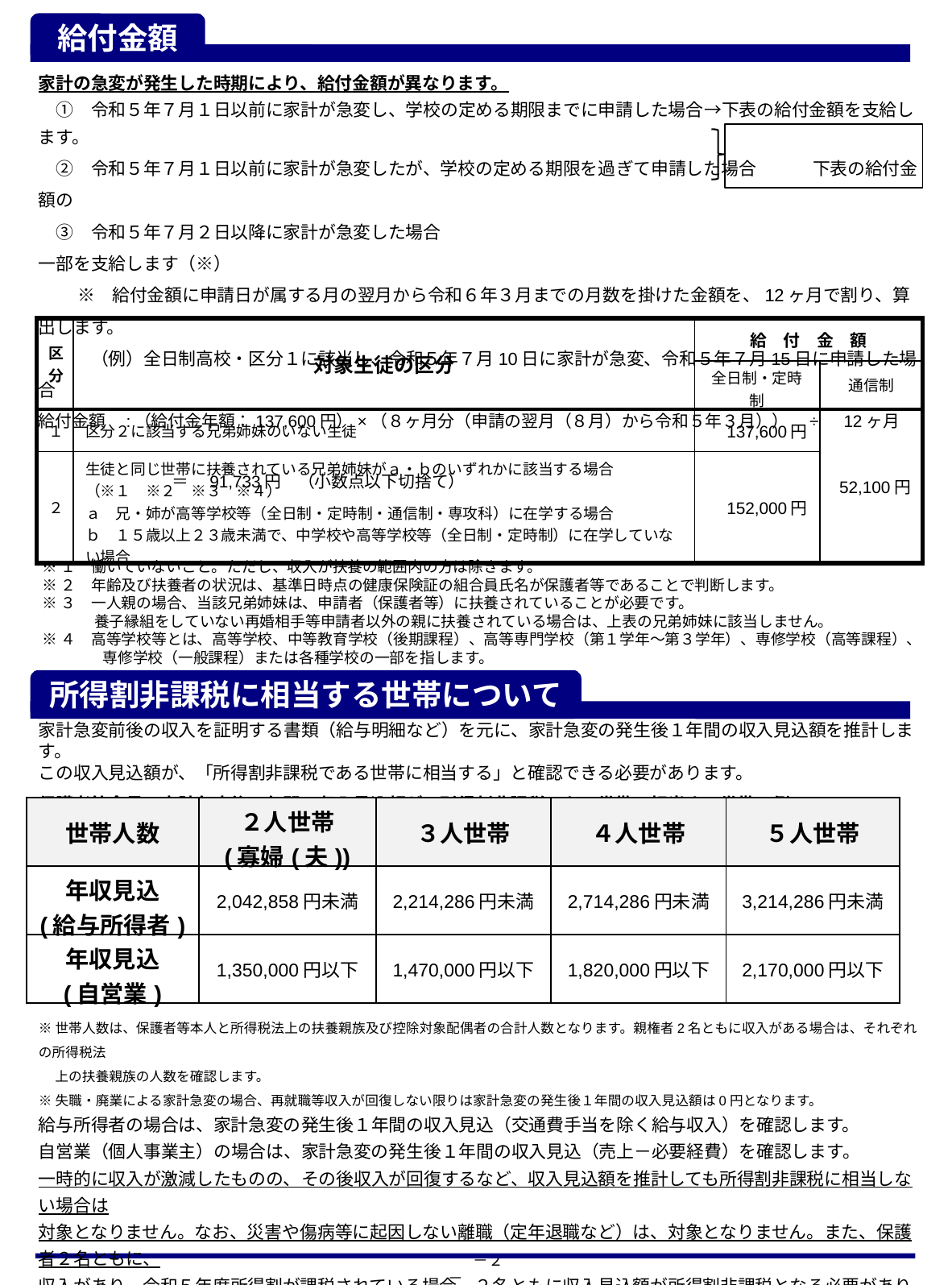

給付金額

家計の急変が発生した時期により、給付金額が異なります。
　①　令和５年７月１日以前に家計が急変し、学校の定める期限までに申請した場合→下表の給付金額を支給します。
　②　令和５年７月１日以前に家計が急変したが、学校の定める期限を過ぎて申請した場合 　　　下表の給付金額の
　③　令和５年７月２日以降に家計が急変した場合　　　　　　　　　　　　　　　　　　　　　　　　　　　一部を支給します（※）
　　 ※　給付金額に申請日が属する月の翌月から令和６年３月までの月数を掛けた金額を、12ヶ月で割り、算出します。
　　　（例）全日制高校・区分１に該当し、令和５年７月10日に家計が急変、令和５年７月15日に申請した場合
給付金額　:（給付金年額：137,600円）×（８ヶ月分（申請の翌月（８月）から令和５年３月））　÷　12ヶ月
　　　　　　　　＝　91,733円　（小数点以下切捨て）

| 区分 | 対象生徒の区分 | 給　付　金　額 |  |
| --- | --- | --- | --- |
|  |  | 全日制・定時制 | 通信制 |
| １ | 区分２に該当する兄弟姉妹のいない生徒 | 137,600円 | 52,100円 |
| ２ | 生徒と同じ世帯に扶養されている兄弟姉妹がａ・ｂのいずれかに該当する場合 （※１　※２　※３　※４） ａ　兄・姉が高等学校等（全日制・定時制・通信制・専攻科）に在学する場合 ｂ　１５歳以上２３歳未満で、中学校や高等学校等（全日制・定時制）に在学していない場合 | 152,000円 |  |
※１　働いていないこと。ただし、収入が扶養の範囲内の方は除きます。
※２　年齢及び扶養者の状況は、基準日時点の健康保険証の組合員氏名が保護者等であることで判断します。
※３　一人親の場合、当該兄弟姉妹は、申請者（保護者等）に扶養されていることが必要です。
　　　  養子縁組をしていない再婚相手等申請者以外の親に扶養されている場合は、上表の兄弟姉妹に該当しません。
※４　高等学校等とは、高等学校、中等教育学校（後期課程）、高等専門学校（第１学年～第３学年）、専修学校（高等課程）、
　　　　専修学校（一般課程）または各種学校の一部を指します。
所得割非課税に相当する世帯について

家計急変前後の収入を証明する書類（給与明細など）を元に、家計急変の発生後１年間の収入見込額を推計します。
この収入見込額が、「所得割非課税である世帯に相当する」と確認できる必要があります。
保護者等全員の家計急変後１年間の収入見込額が、所得割非課税である世帯に相当する世帯の例
| 世帯人数 | ２人世帯 (寡婦(夫)) | ３人世帯 | ４人世帯 | ５人世帯 |
| --- | --- | --- | --- | --- |
| 年収見込 (給与所得者) | 2,042,858円未満 | 2,214,286円未満 | 2,714,286円未満 | 3,214,286円未満 |
| 年収見込 (自営業) | 1,350,000円以下 | 1,470,000円以下 | 1,820,000円以下 | 2,170,000円以下 |
※世帯人数は、保護者等本人と所得税法上の扶養親族及び控除対象配偶者の合計人数となります。親権者2名ともに収入がある場合は、それぞれの所得税法
　 上の扶養親族の人数を確認します。
※失職・廃業による家計急変の場合、再就職等収入が回復しない限りは家計急変の発生後１年間の収入見込額は0円となります。
給与所得者の場合は、家計急変の発生後１年間の収入見込（交通費手当を除く給与収入）を確認します。
自営業（個人事業主）の場合は、家計急変の発生後１年間の収入見込（売上－必要経費）を確認します。
一時的に収入が激減したものの、その後収入が回復するなど、収入見込額を推計しても所得割非課税に相当しない場合は
対象となりません。なお、災害や傷病等に起因しない離職（定年退職など）は、対象となりません。また、保護者２名ともに、
収入があり、令和５年度所得割が課税されている場合、２名ともに収入見込額が所得割非課税となる必要があります。
勤務先作成の給与見込証明書がない場合は、給与明細書等の平均収入月額より推計します。

－２－